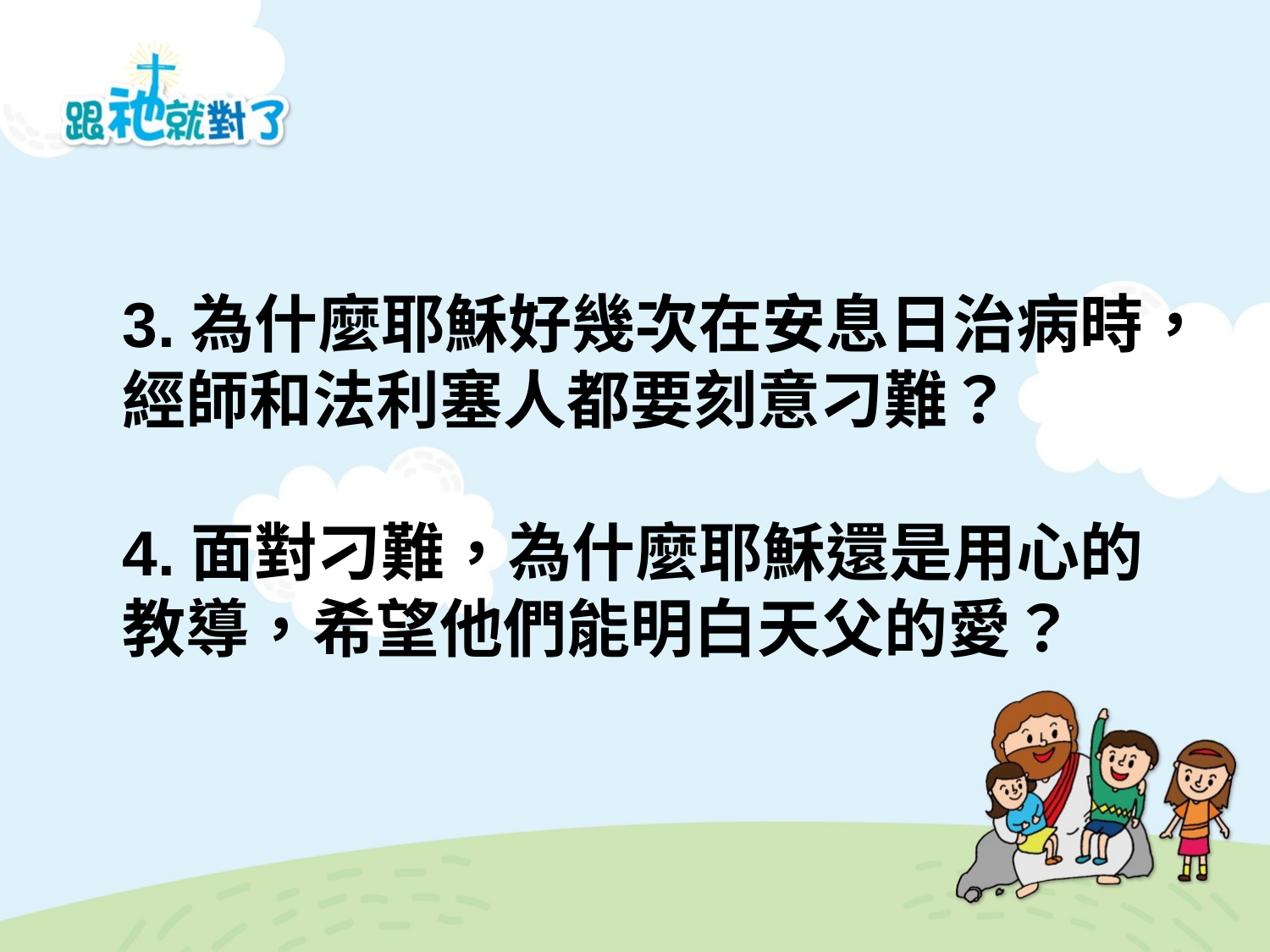

3.為什麼耶穌好幾次在安息日治病時，經師和法利塞人都要刻意刁難？

4.面對刁難，為什麼耶穌還是用心的教導，希望他們能明白天父的愛？